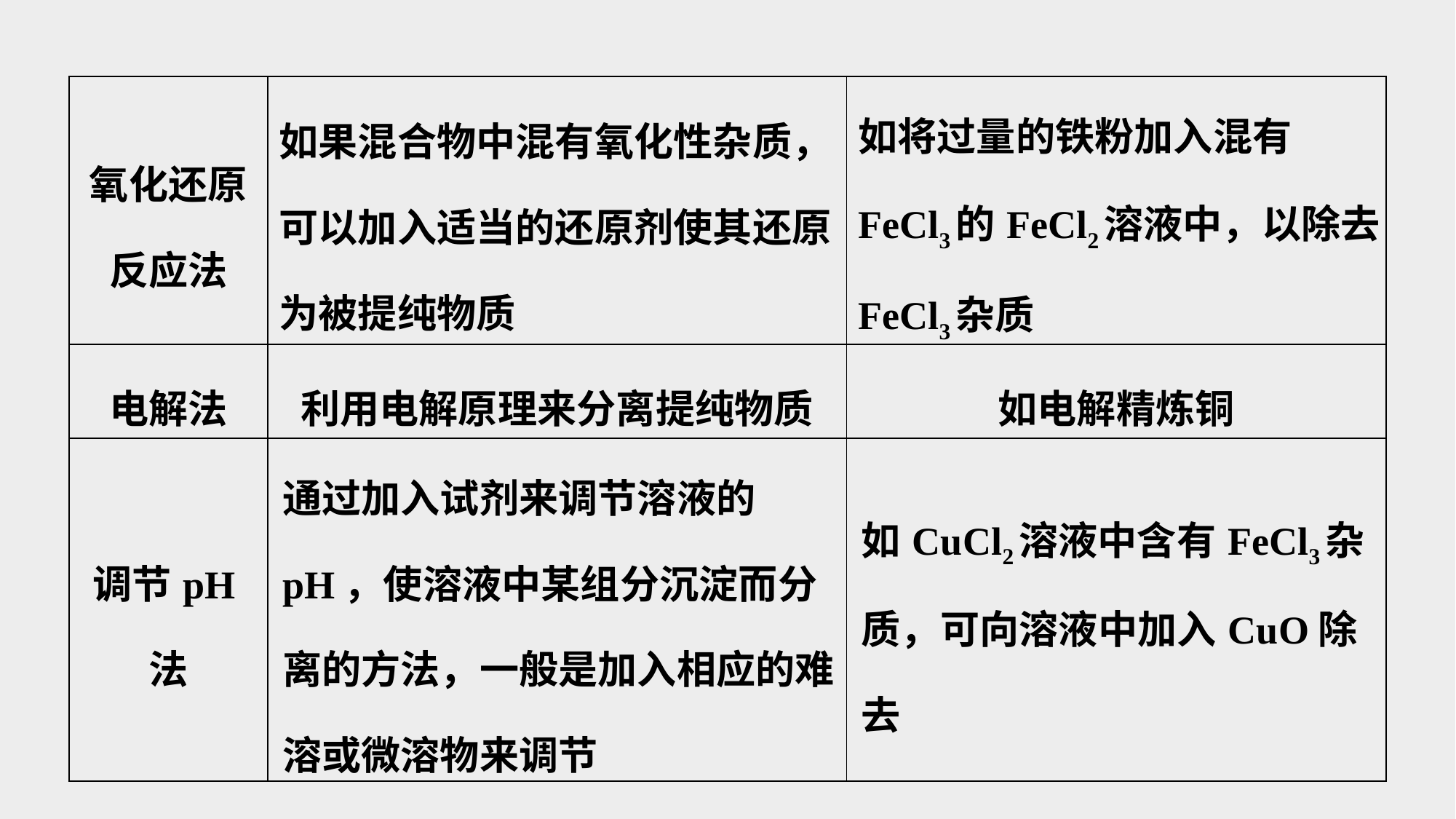

| 氧化还原反应法 | 如果混合物中混有氧化性杂质，可以加入适当的还原剂使其还原为被提纯物质 | 如将过量的铁粉加入混有FeCl3的FeCl2溶液中，以除去FeCl3杂质 |
| --- | --- | --- |
| 电解法 | 利用电解原理来分离提纯物质 | 如电解精炼铜 |
| 调节pH法 | 通过加入试剂来调节溶液的pH，使溶液中某组分沉淀而分离的方法，一般是加入相应的难溶或微溶物来调节 | 如CuCl2溶液中含有FeCl3杂质，可向溶液中加入CuO除去 |